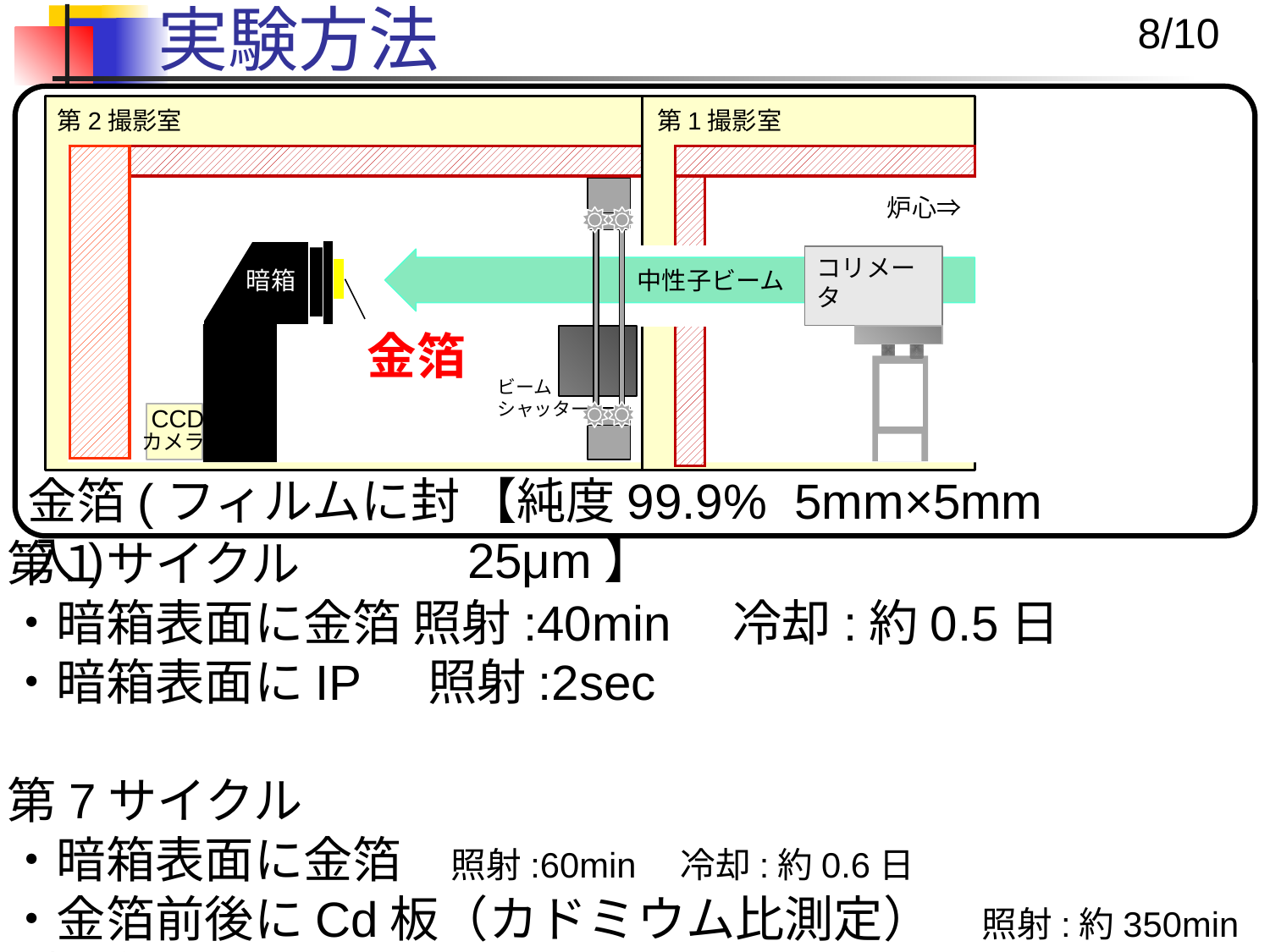

8/10
# 実験方法

第2撮影室
第1撮影室

炉心⇒

コリメータ

暗箱
中性子ビーム
金箔

ビーム
シャッター
CCD

カメラ
金箔(フィルムに封入)
【純度99.9%  5mm×5mm  25μm】
第１サイクル
・暗箱表面に金箔 照射:40min　冷却:約0.5日
・暗箱表面にIP    照射:2sec

第7サイクル
・暗箱表面に金箔　照射:60min　冷却:約0.6日
・金箔前後にCd板（カドミウム比測定）　照射:約350min　冷却:約280min